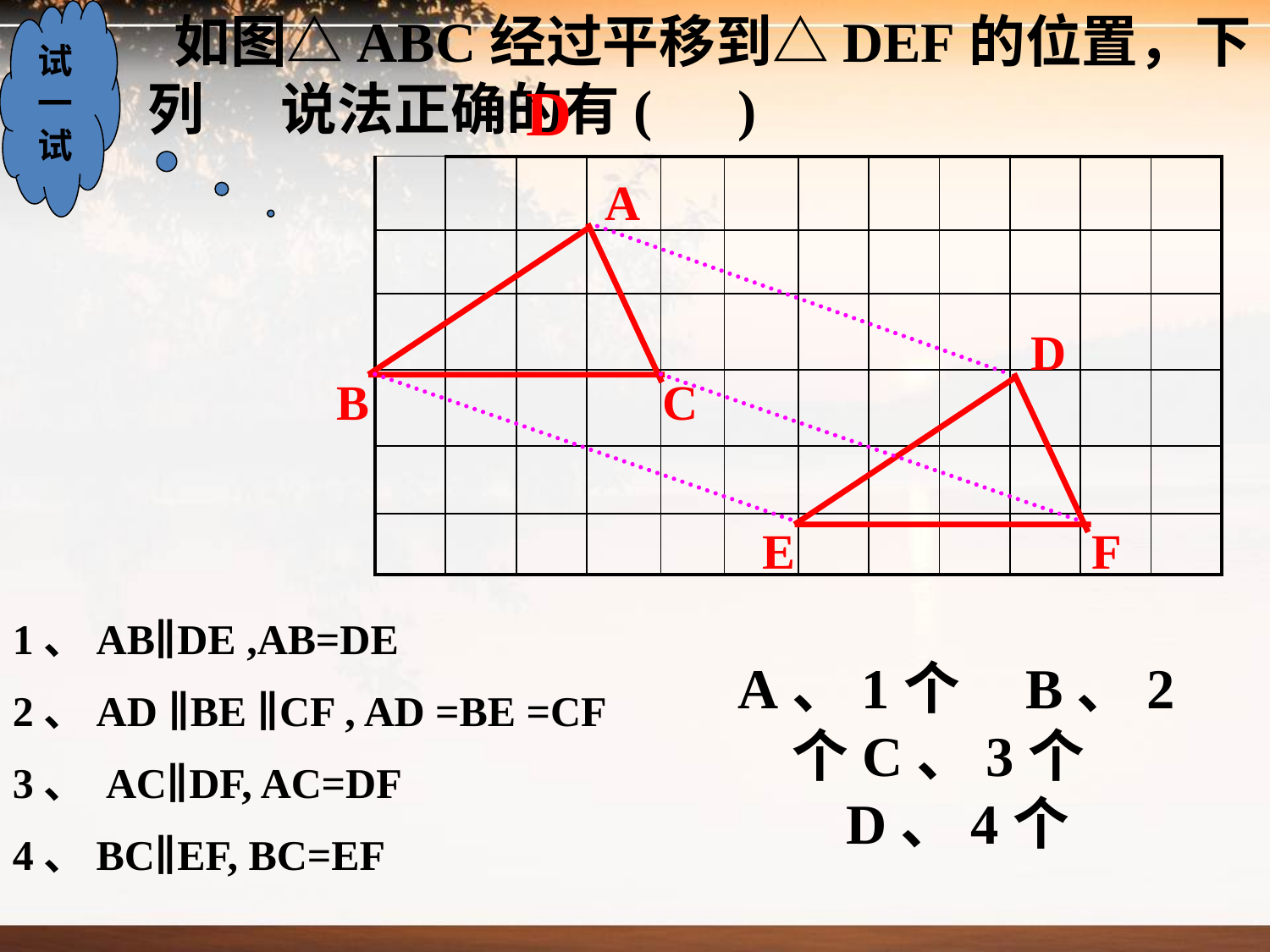

试一试
 如图△ABC经过平移到△DEF的位置，下列      说法正确的有(      )
D
|  |  |  |  |  |  |  |  |  |  |  |  |
| --- | --- | --- | --- | --- | --- | --- | --- | --- | --- | --- | --- |
|  |  |  |  |  |  |  |  |  |  |  |  |
|  |  |  |  |  |  |  |  |  |  |  |  |
|  |  |  |  |  |  |  |  |  |  |  |  |
|  |  |  |  |  |  |  |  |  |  |  |  |
|  |  |  |  |  |  |  |  |  |  |  |  |
A

B
C

D

E
F
1、AB∥DE ,AB=DE
2、AD ∥BE ∥CF , AD =BE =CF
3、 AC∥DF, AC=DF
4、BC∥EF, BC=EF
A、1个    B、2个C、3个    D、4个